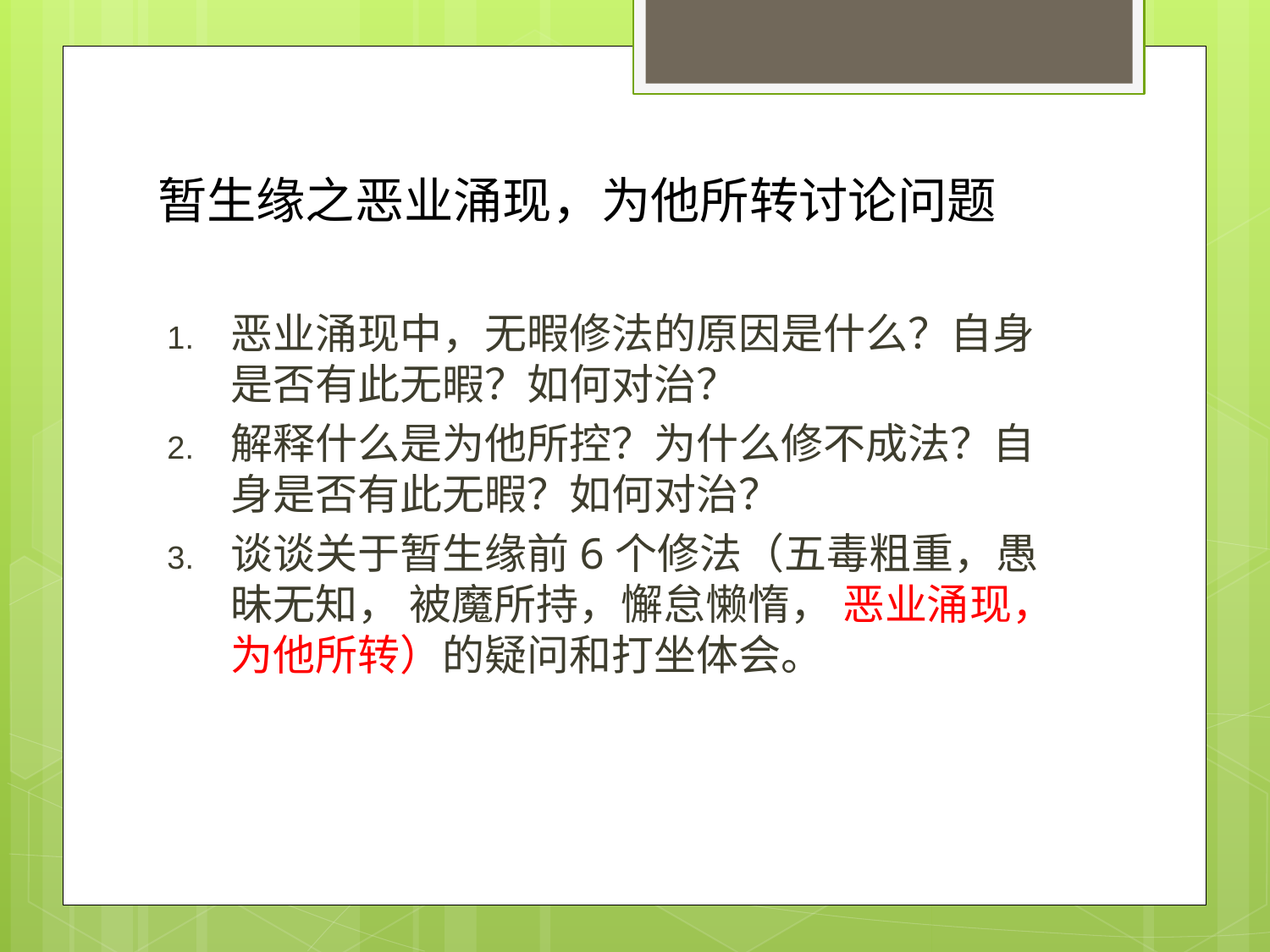

# 暂生缘之恶业涌现，为他所转讨论问题
恶业涌现中，无暇修法的原因是什么？自身是否有此无暇？如何对治？
解释什么是为他所控？为什么修不成法？自身是否有此无暇？如何对治？
谈谈关于暂生缘前6个修法（五毒粗重，愚昧无知， 被魔所持，懈怠懒惰， 恶业涌现，为他所转）的疑问和打坐体会。